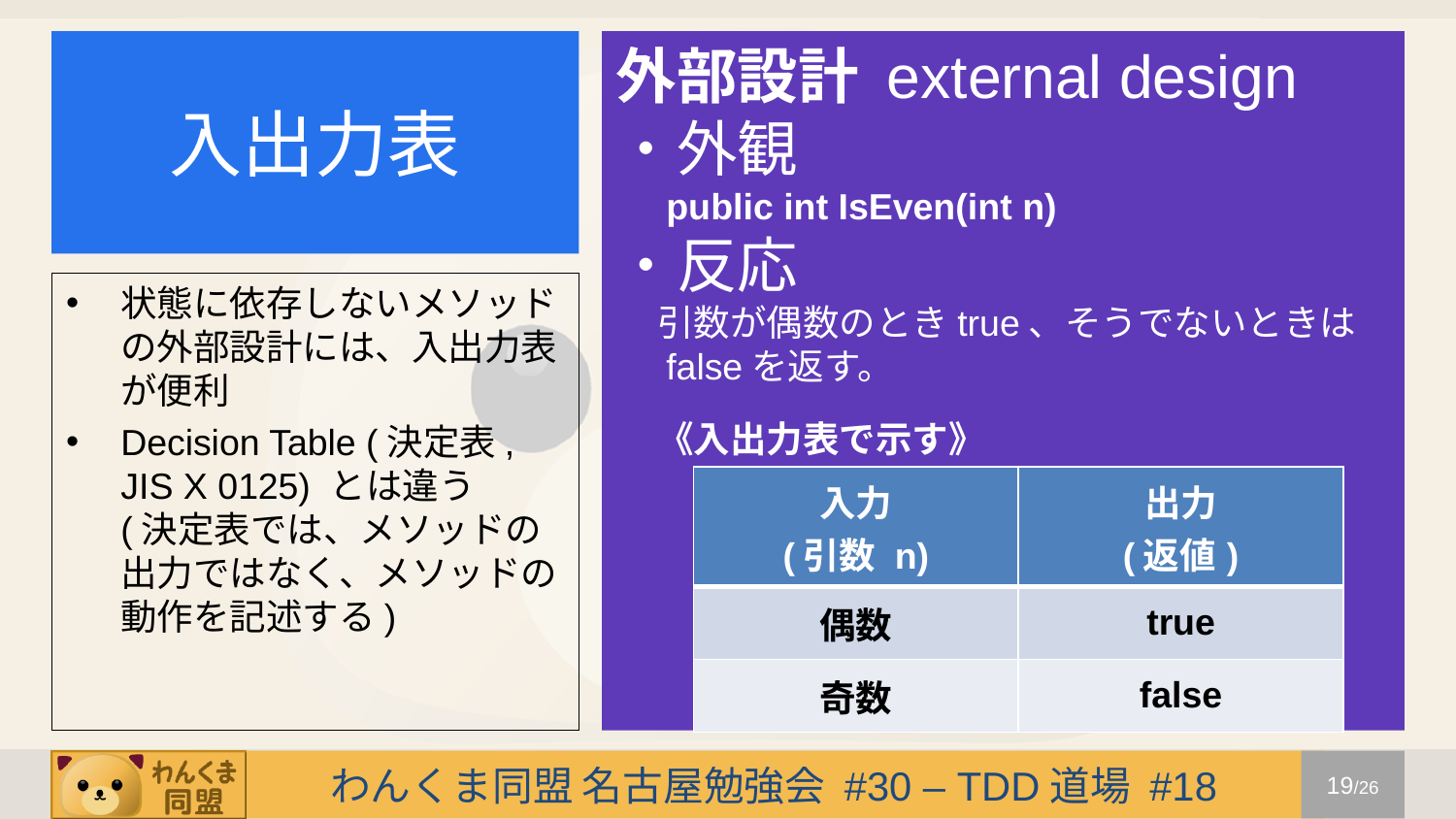

# 入出力表
外部設計 external design
・外観
     public int IsEven(int n)
・反応
     引数が偶数のときtrue、そうでないときは
     falseを返す。
     《入出力表で示す》
状態に依存しないメソッドの外部設計には、入出力表が便利
Decision Table (決定表, JIS X 0125) とは違う
(決定表では、メソッドの出力ではなく、メソッドの動作を記述する)
| 入力 (引数 n) | 出力 (返値) |
| --- | --- |
| 偶数 | true |
| 奇数 | false |